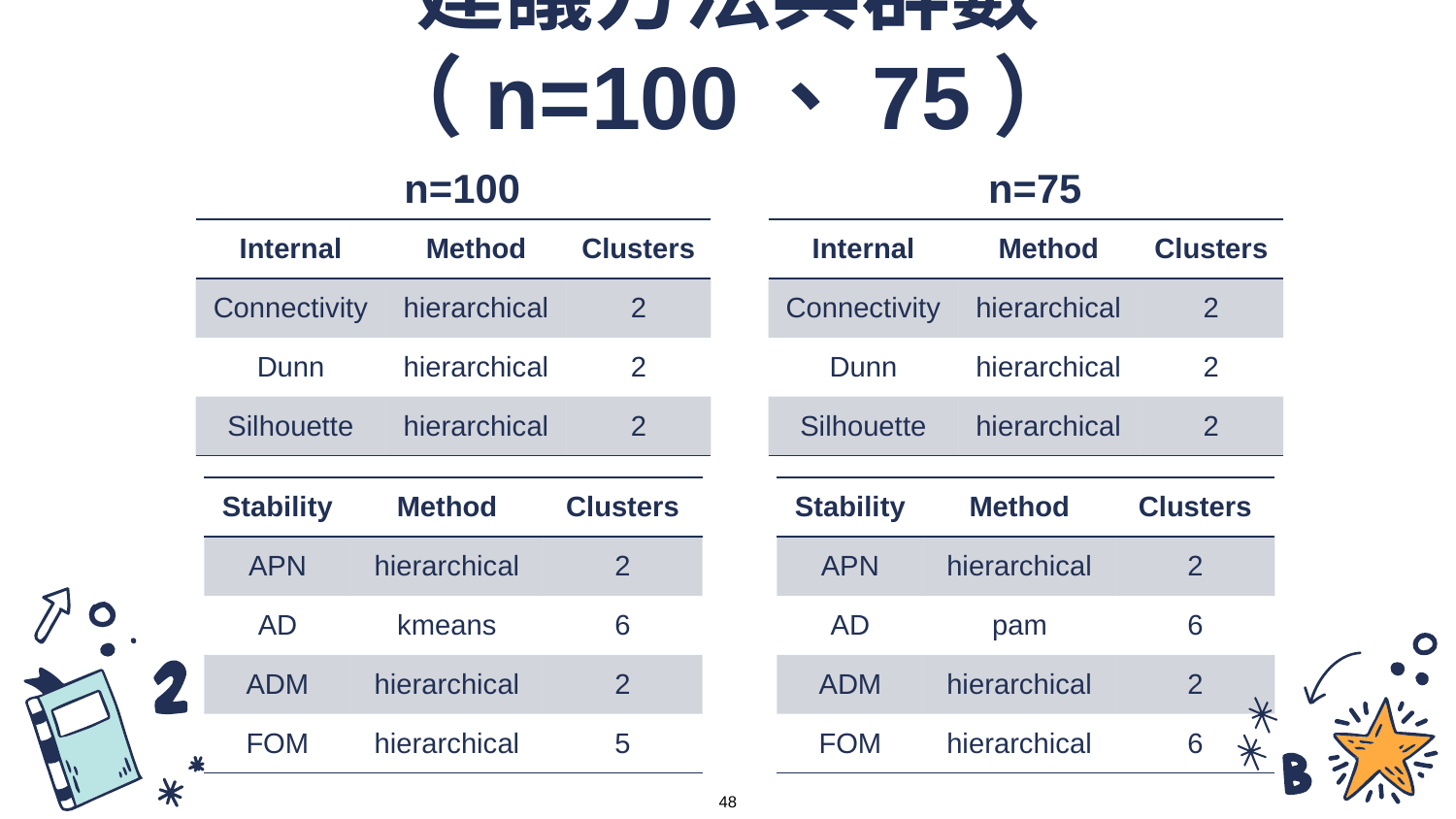

建議方法與群數（n=100、75）
n=100
n=75
| Internal | Method | Clusters |
| --- | --- | --- |
| Connectivity | hierarchical | 2 |
| Dunn | hierarchical | 2 |
| Silhouette | hierarchical | 2 |
| Internal | Method | Clusters |
| --- | --- | --- |
| Connectivity | hierarchical | 2 |
| Dunn | hierarchical | 2 |
| Silhouette | hierarchical | 2 |
| Stability | Method | Clusters |
| --- | --- | --- |
| APN | hierarchical | 2 |
| AD | kmeans | 6 |
| ADM | hierarchical | 2 |
| FOM | hierarchical | 5 |
| Stability | Method | Clusters |
| --- | --- | --- |
| APN | hierarchical | 2 |
| AD | pam | 6 |
| ADM | hierarchical | 2 |
| FOM | hierarchical | 6 |
48